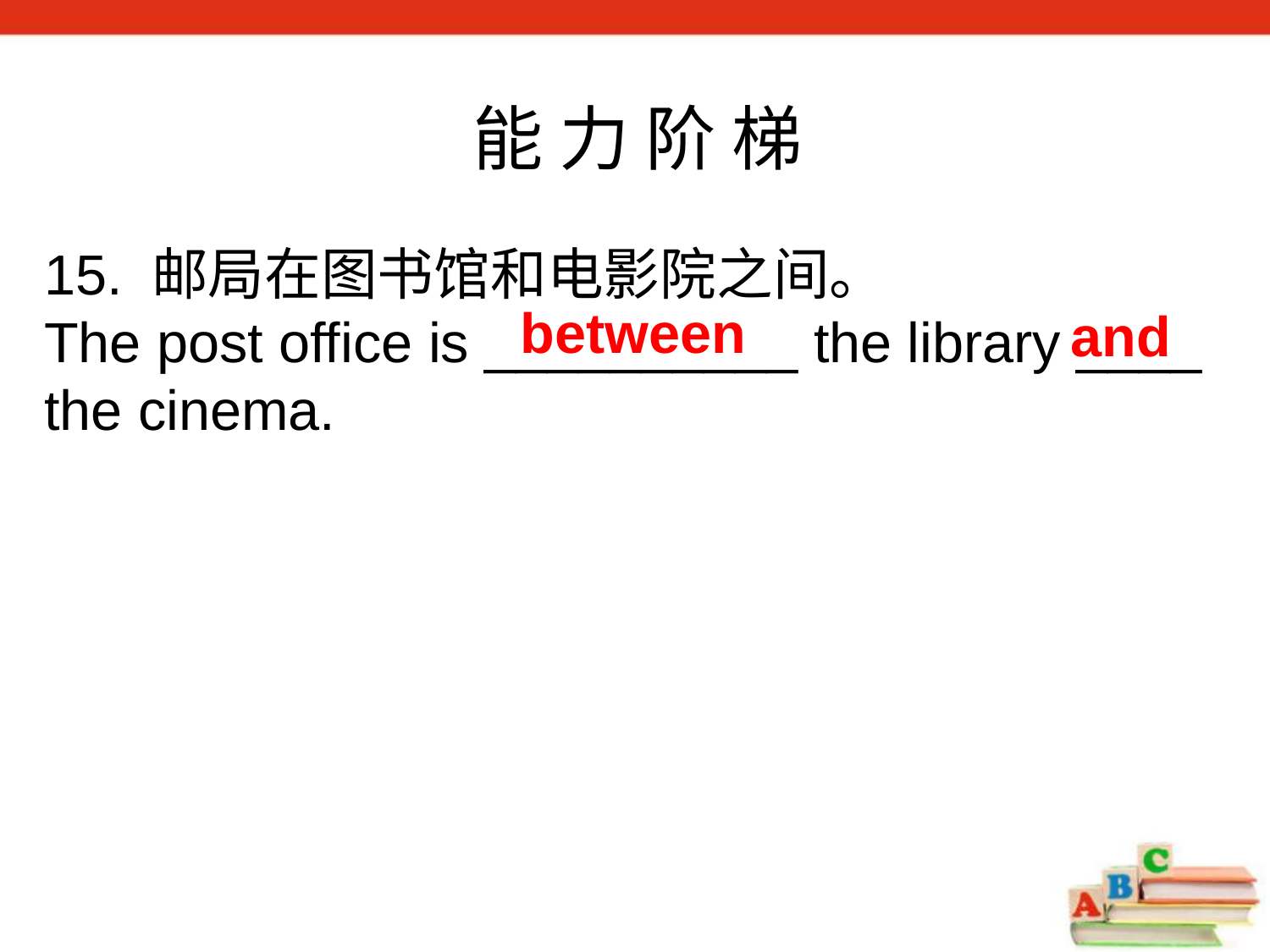

能 力 阶 梯
15. 邮局在图书馆和电影院之间。
The post office is __________ the library ____ the cinema.
between
and